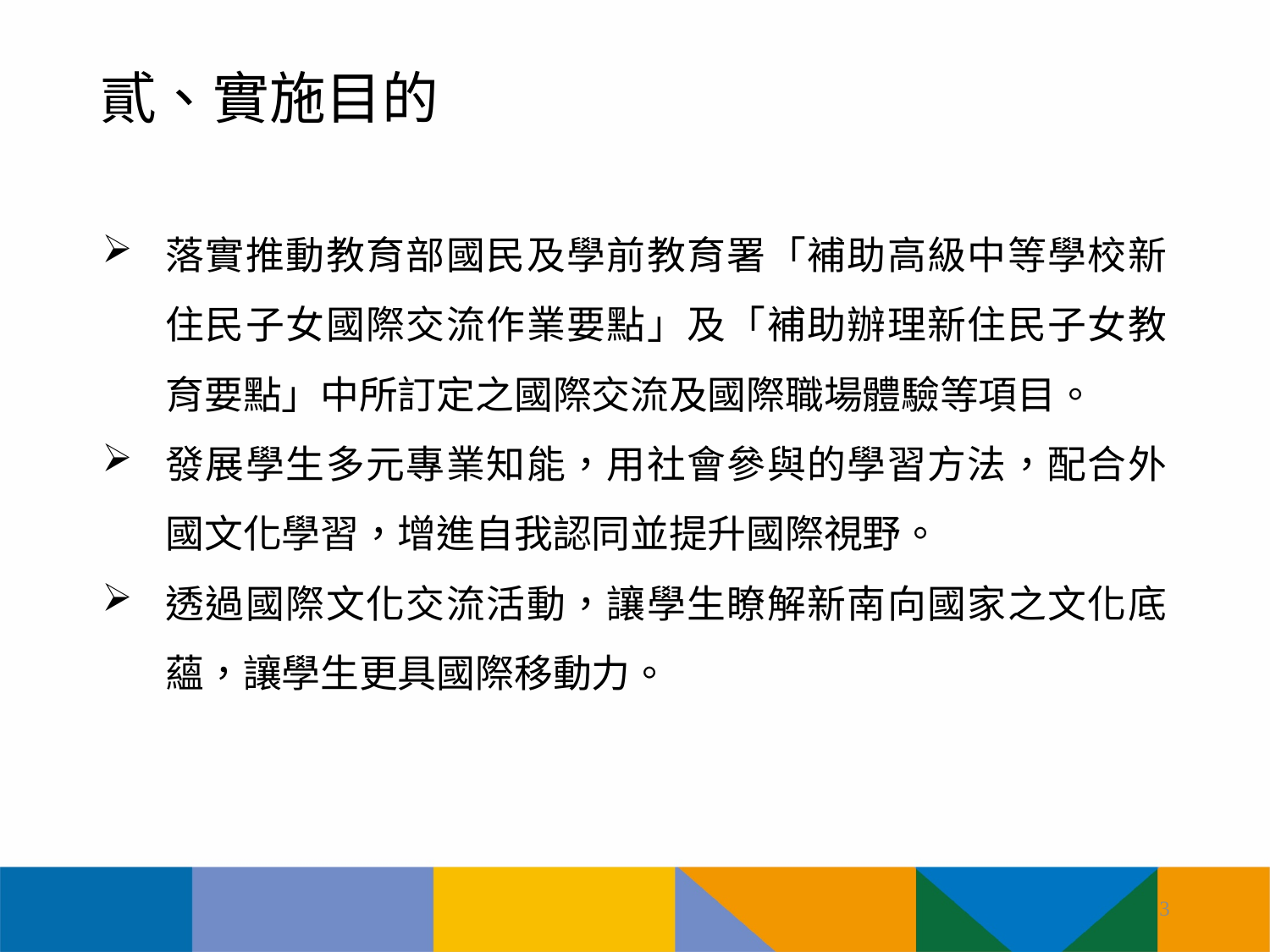

# 貳、實施目的
落實推動教育部國民及學前教育署「補助高級中等學校新住民子女國際交流作業要點」及「補助辦理新住民子女教育要點」中所訂定之國際交流及國際職場體驗等項目。
發展學生多元專業知能，用社會參與的學習方法，配合外國文化學習，增進自我認同並提升國際視野。
透過國際文化交流活動，讓學生瞭解新南向國家之文化底蘊，讓學生更具國際移動力。
3